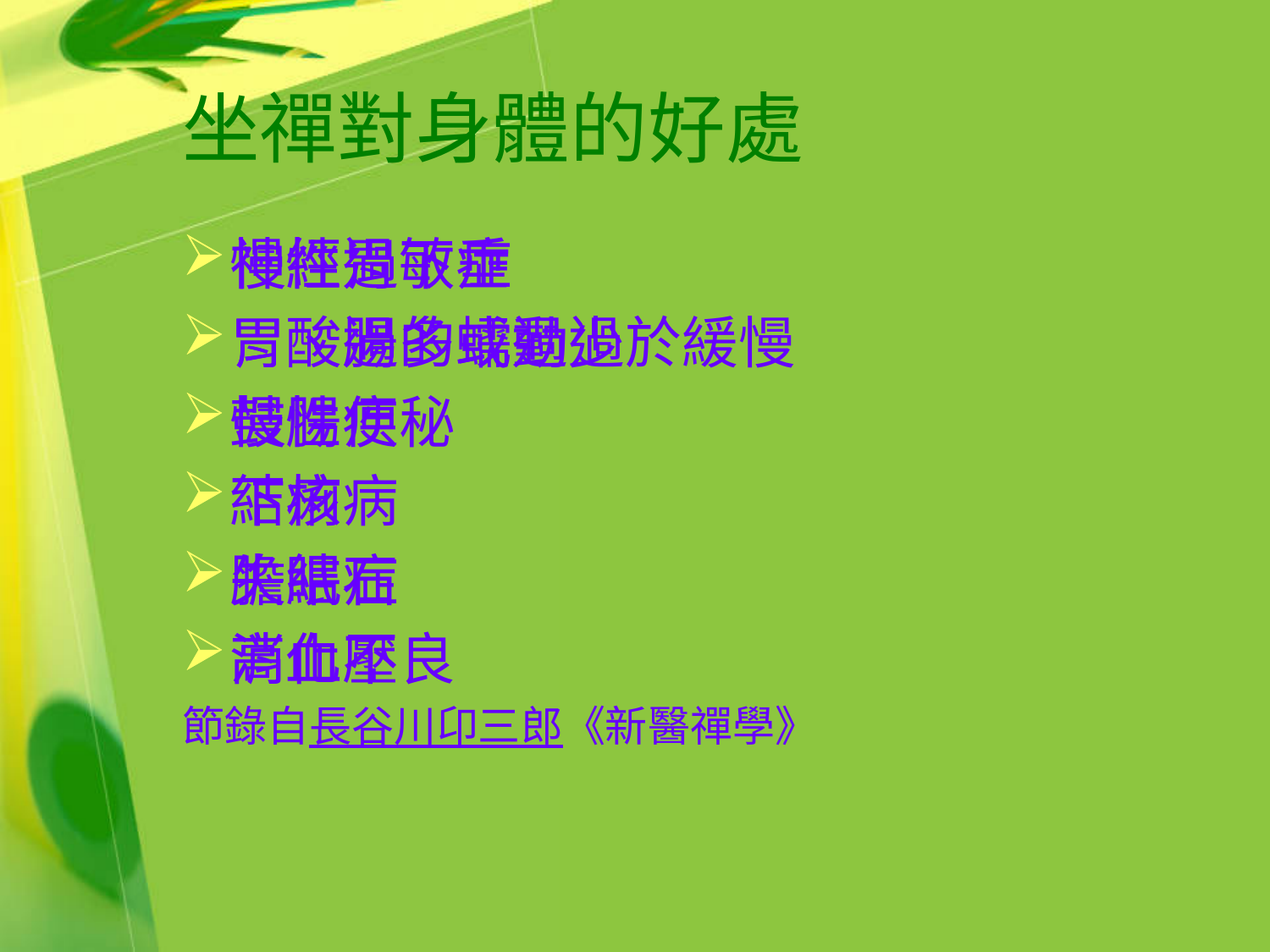

# 坐禪對身體的好處
神經過敏症
胃酸過多或過少
鼓腸疾
結核病
失眠症
消化不良
慢性胃下垂
胃、腸的蠕動過於緩慢
慢性便秘
下痢
膽結石
高血壓
節錄自長谷川卬三郎《新醫禪學》